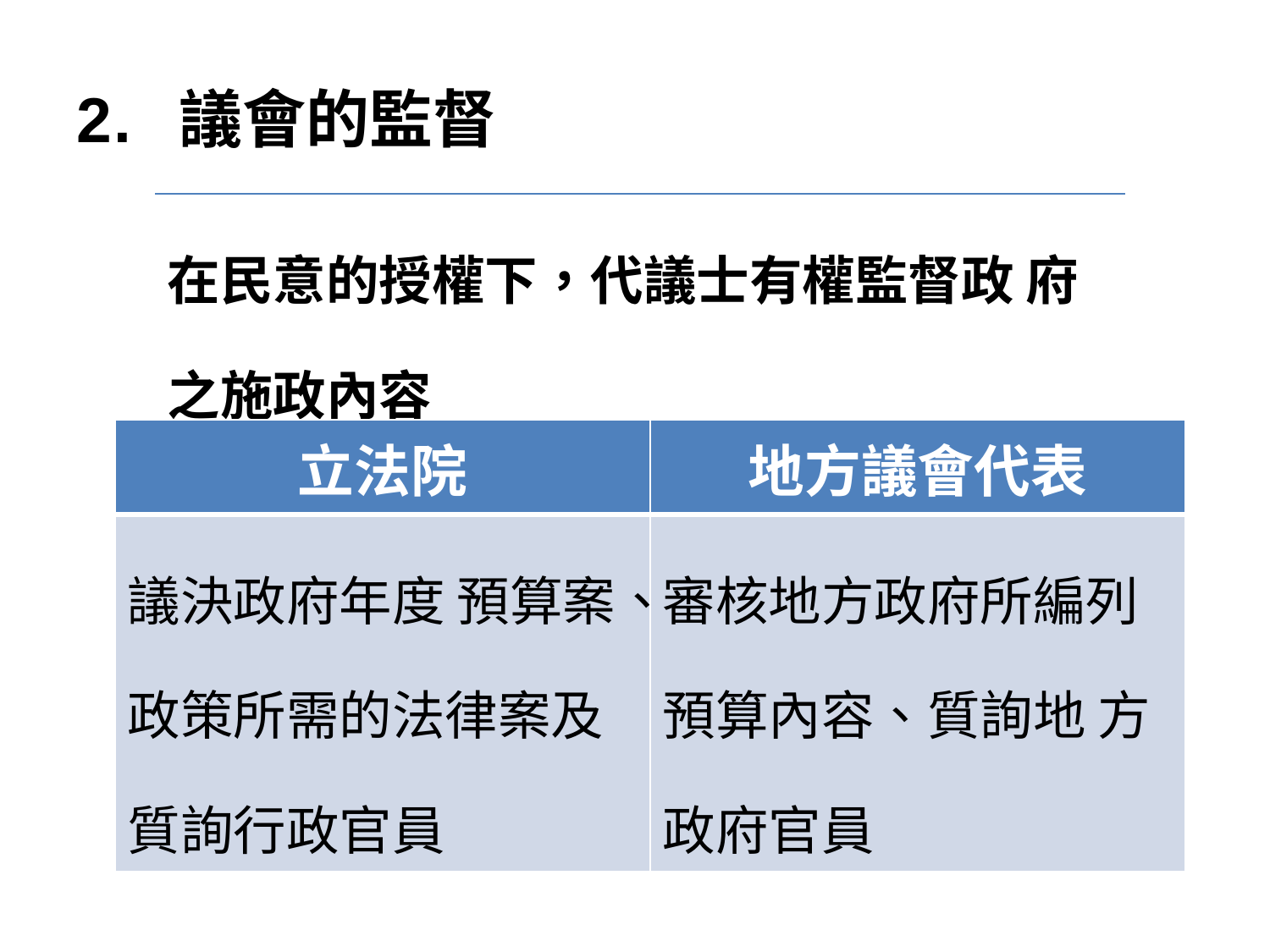

# 議會的監督
| 在民意的授權下，代議士有權監督政 府之施政內容 |
| --- |
| 立法院 | 地方議會代表 |
| --- | --- |
| 議決政府年度 預算案、政策所需的法律案及質詢行政官員 | 審核地方政府所編列預算內容、質詢地 方政府官員 |